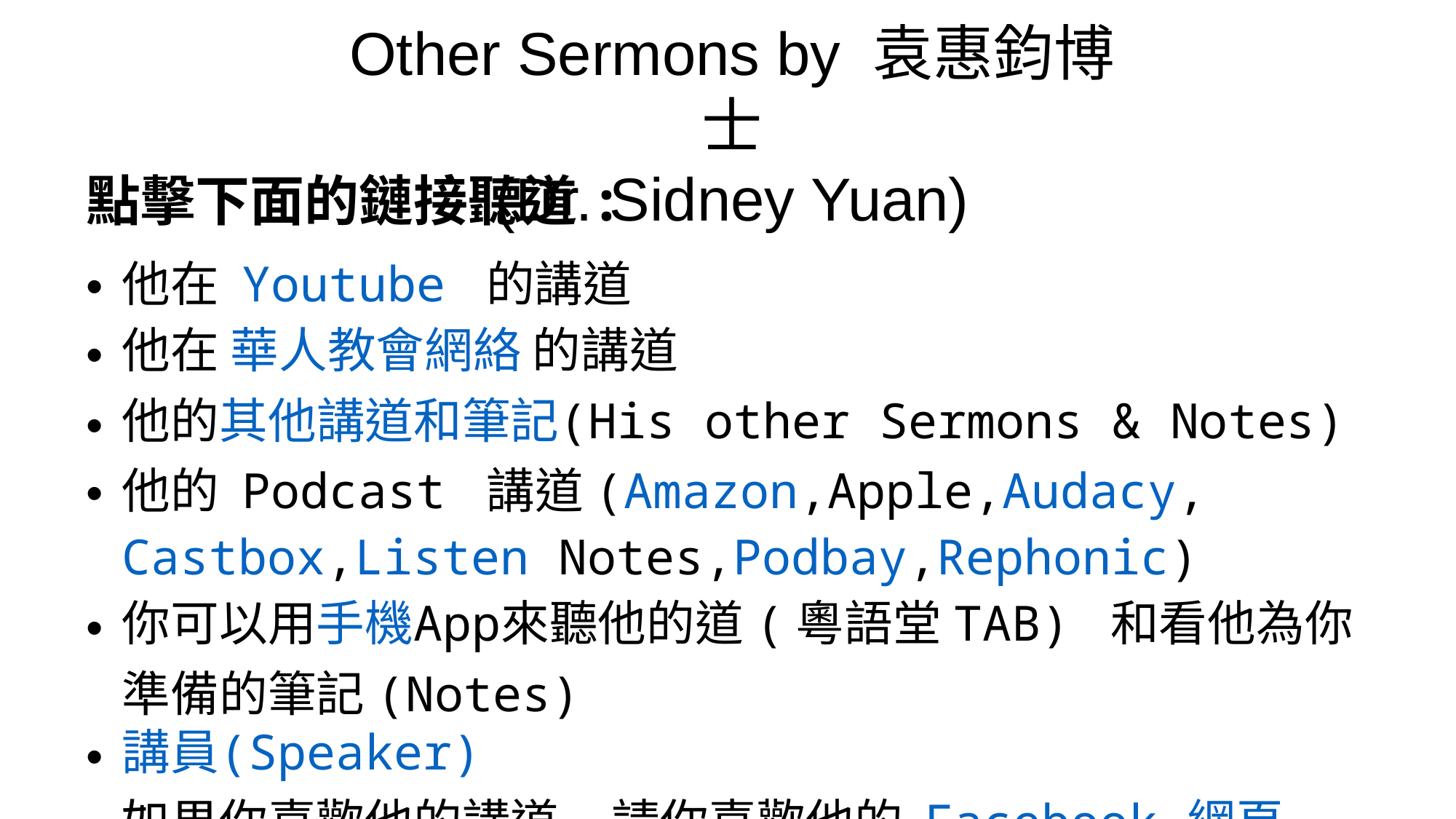

Other Sermons by 袁惠鈞博士
(Dr. Sidney Yuan)
點擊下面的鏈接聽道:

他在 Youtube 的講道
他在 華人教會網絡 的講道
他的其他講道和筆記(His other Sermons & Notes)
他的 Podcast 講道(Amazon,Apple,Audacy,Castbox,Listen Notes,Podbay,Rephonic)
你可以用手機App來聽他的道(粵語堂TAB) 和看他為你準備的筆記(Notes)
講員(Speaker)
如果你喜歡他的講道,請你喜歡他的 Facebook 網頁